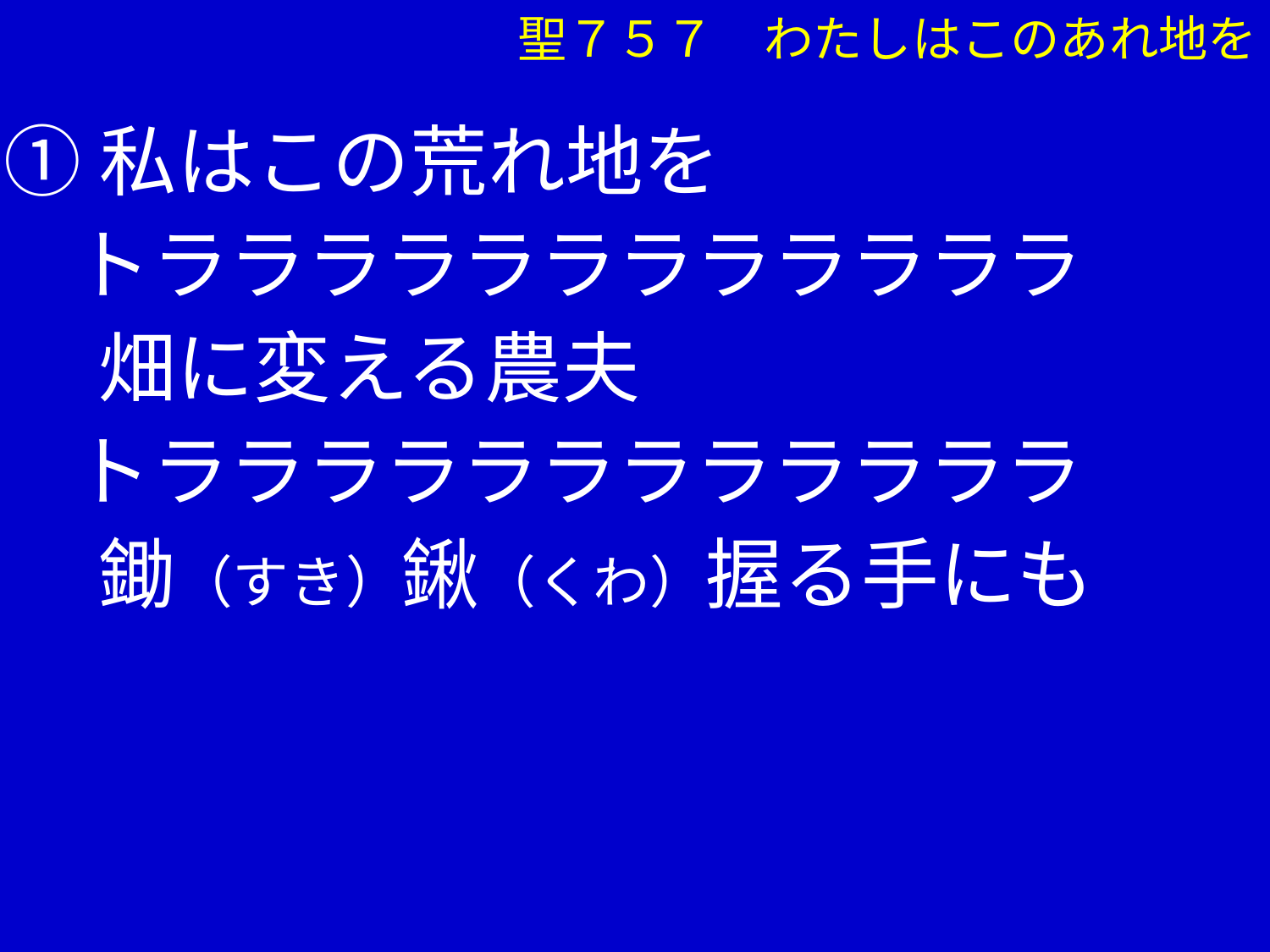

聖７５７　わたしはこのあれ地を
①私はこの荒れ地を
   トララララララララララララ
　 畑に変える農夫
   トララララララララララララ
　 鋤（すき）鍬（くわ）握る手にも